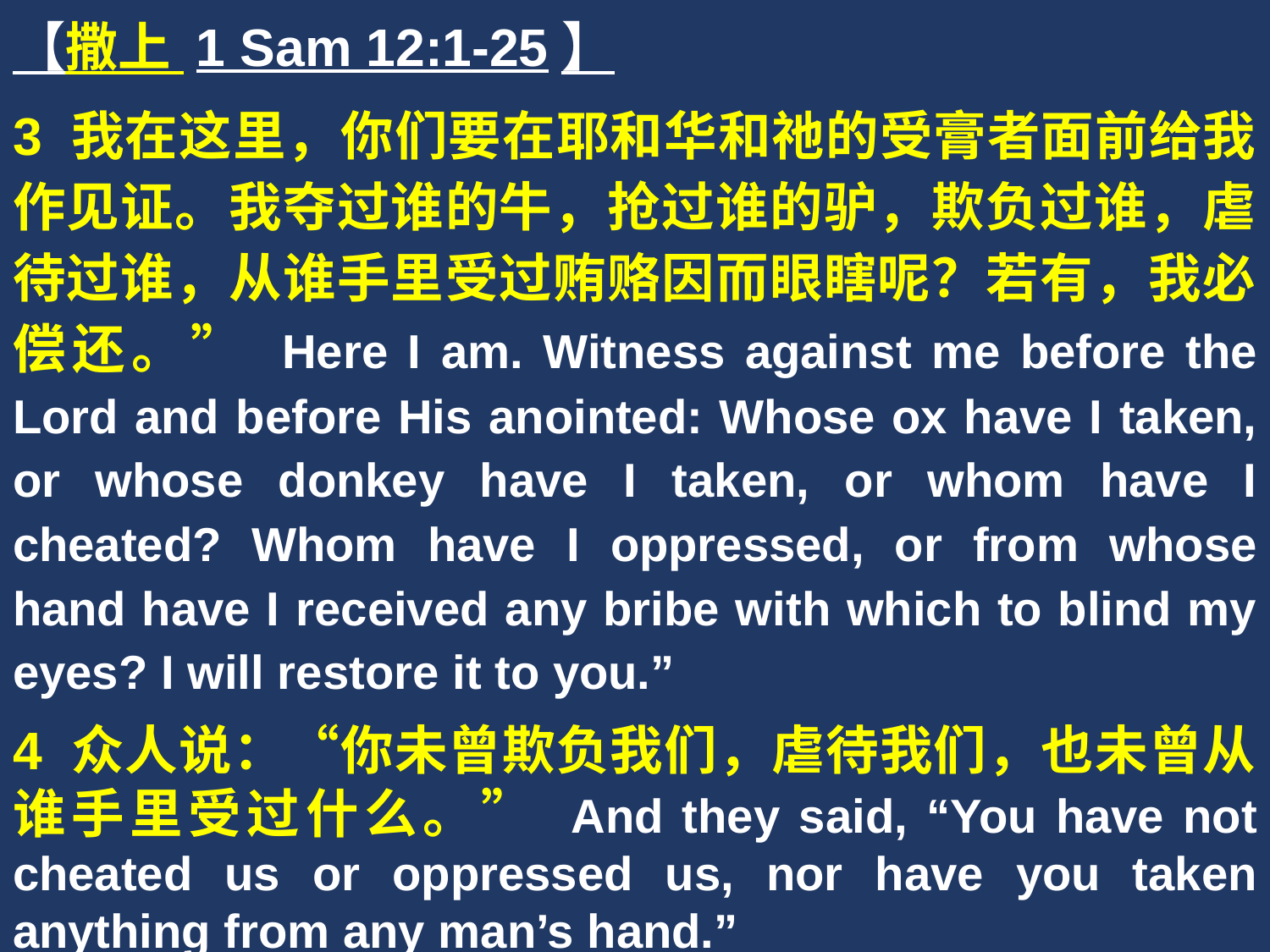

【撒上 1 Sam 12:1-25】
3 我在这里，你们要在耶和华和祂的受膏者面前给我作见证。我夺过谁的牛，抢过谁的驴，欺负过谁，虐待过谁，从谁手里受过贿赂因而眼瞎呢？若有，我必偿还。” Here I am. Witness against me before the Lord and before His anointed: Whose ox have I taken, or whose donkey have I taken, or whom have I cheated? Whom have I oppressed, or from whose hand have I received any bribe with which to blind my eyes? I will restore it to you.”
4 众人说：“你未曾欺负我们，虐待我们，也未曾从谁手里受过什么。” And they said, “You have not cheated us or oppressed us, nor have you taken anything from any man’s hand.”